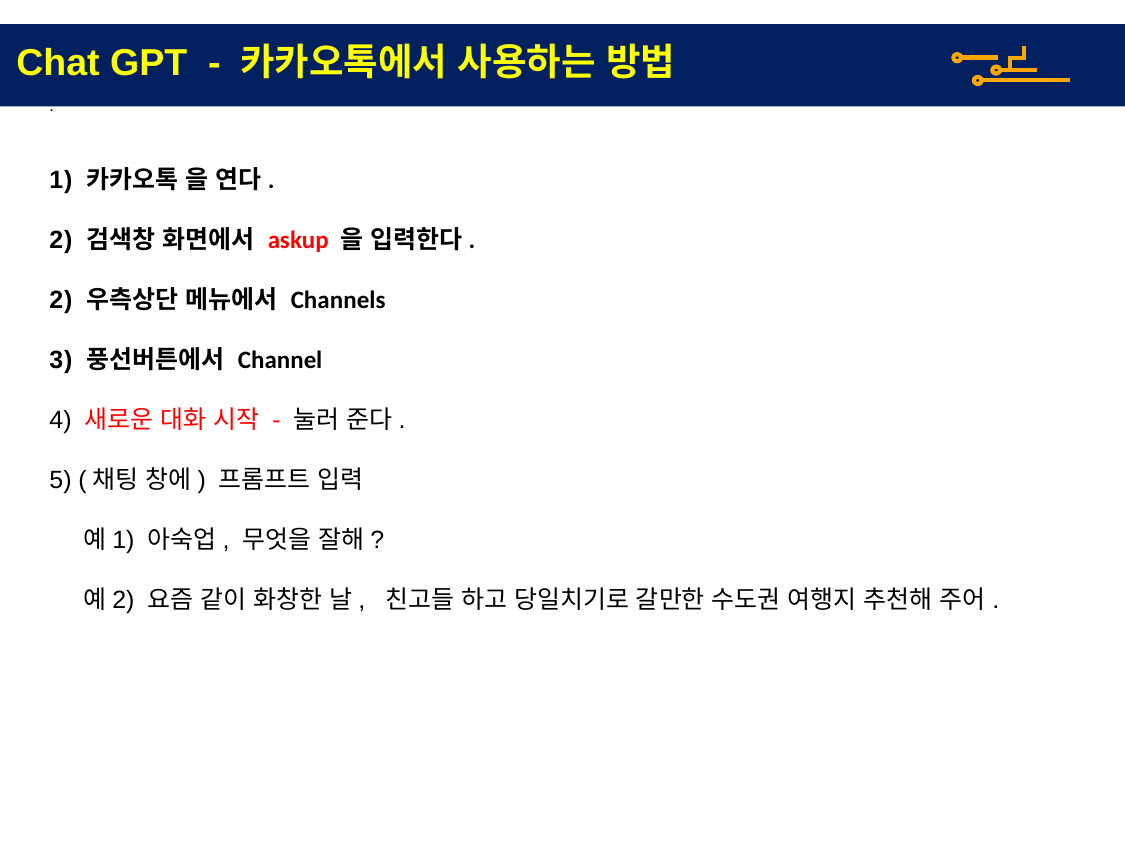

Chat GPT  - 카카오톡에서 사용하는 방법

.

카카오톡 을 연다.

검색창 화면에서 askup 을 입력한다.

우측상단 메뉴에서 Channels

풍선버튼에서 Channel

4) 새로운 대화 시작 - 눌러 준다.

5) (채팅 창에) 프롬프트 입력

    예1) 아숙업, 무엇을 잘해?

    예2) 요즘 같이 화창한 날,  친고들 하고 당일치기로 갈만한 수도권 여행지 추천해 주어.
​